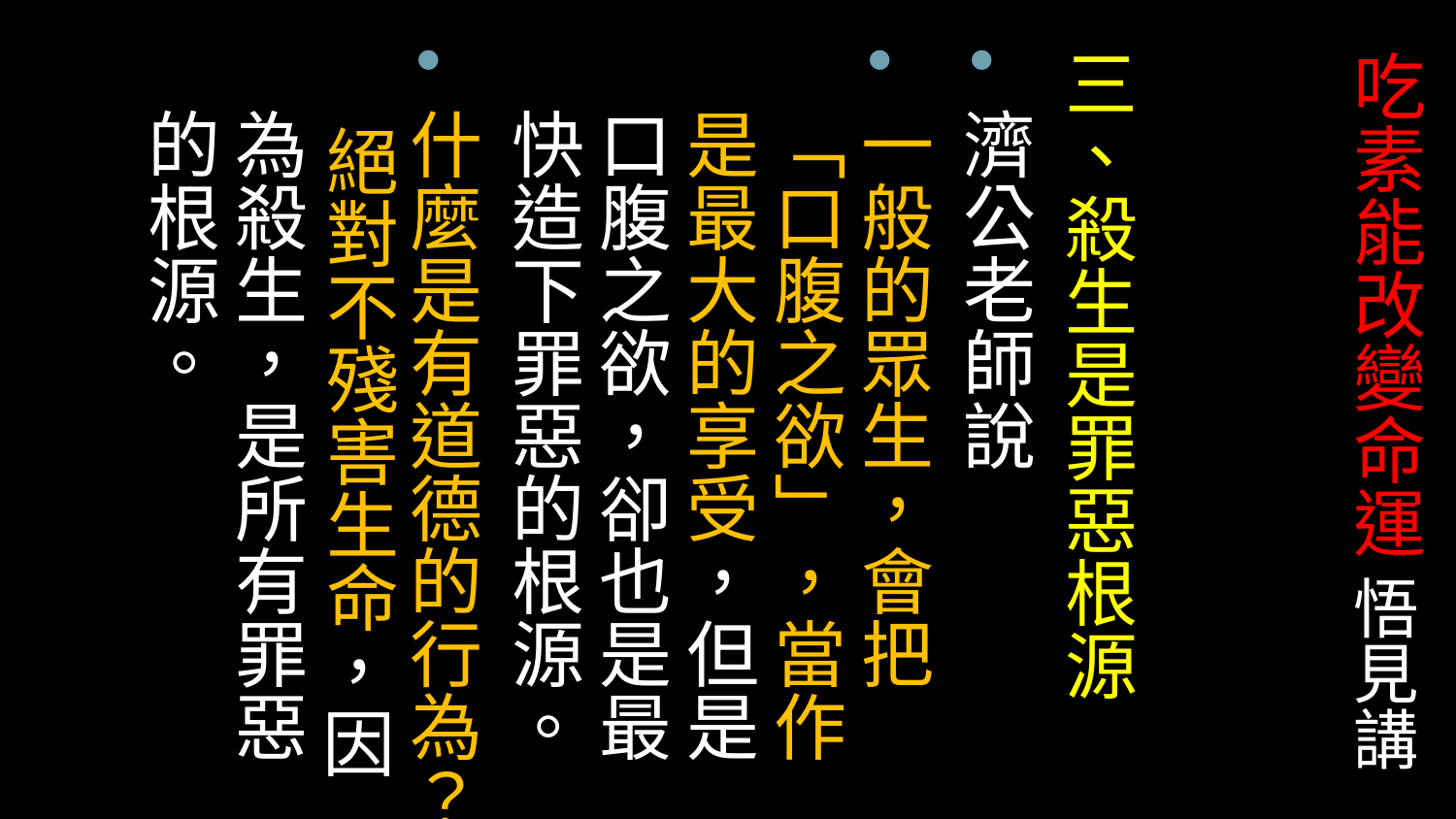

三、殺生是罪惡根源
濟公老師說
一般的眾生，會把「口腹之欲」，當作是最大的享受，但是口腹之欲，卻也是最快造下罪惡的根源。
什麼是有道德的行為？ 絕對不殘害生命，因為殺生，是所有罪惡的根源。

# 吃素能改變命運 悟見講